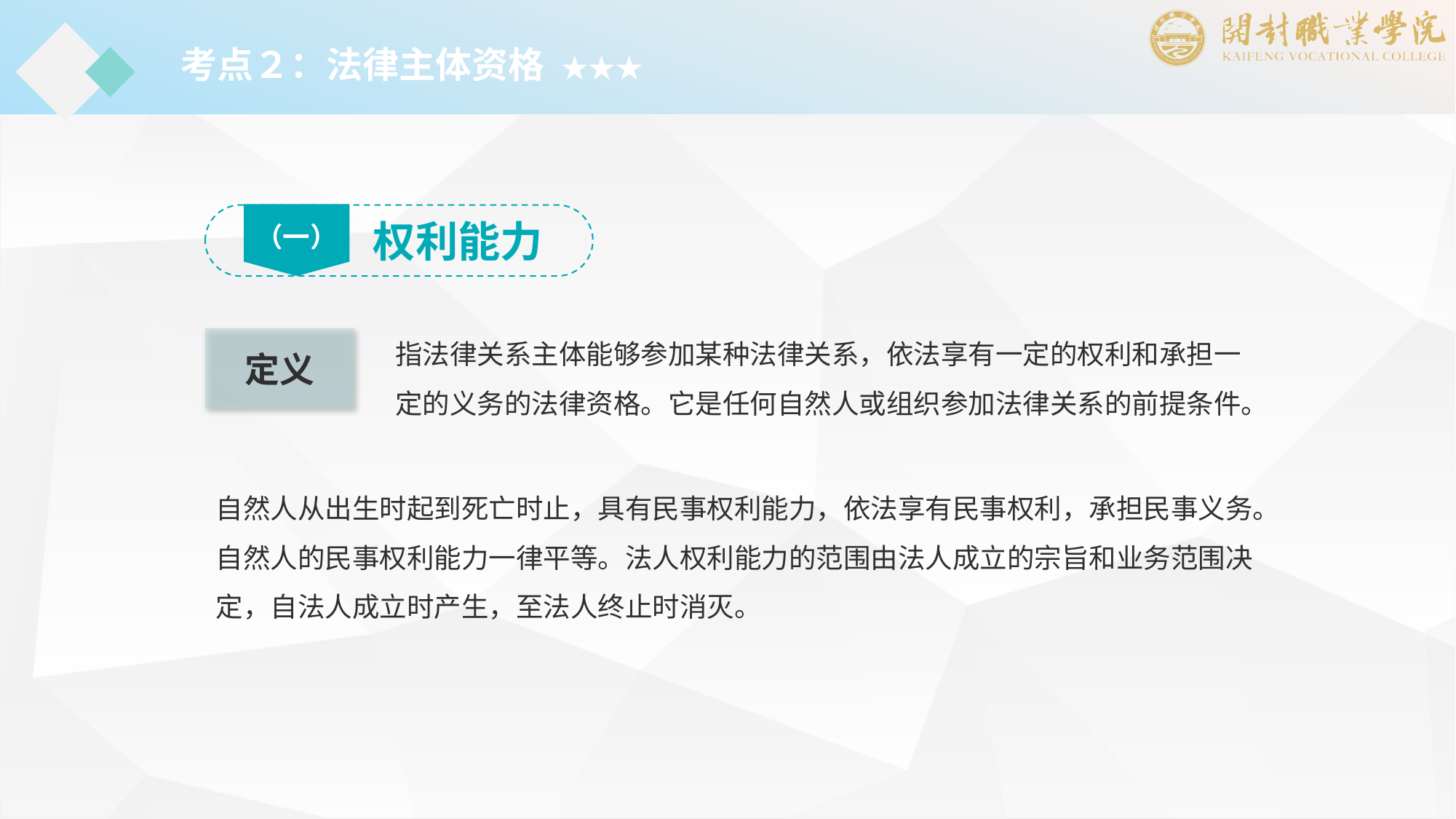

考点２：法律主体资格  ★★★
（一）

权利能力
指法律关系主体能够参加某种法律关系，依法享有一定的权利和承担一定的义务的法律资格。它是任何自然人或组织参加法律关系的前提条件。

定义
自然人从出生时起到死亡时止，具有民事权利能力，依法享有民事权利，承担民事义务。自然人的民事权利能力一律平等。法人权利能力的范围由法人成立的宗旨和业务范围决定，自法人成立时产生，至法人终止时消灭。